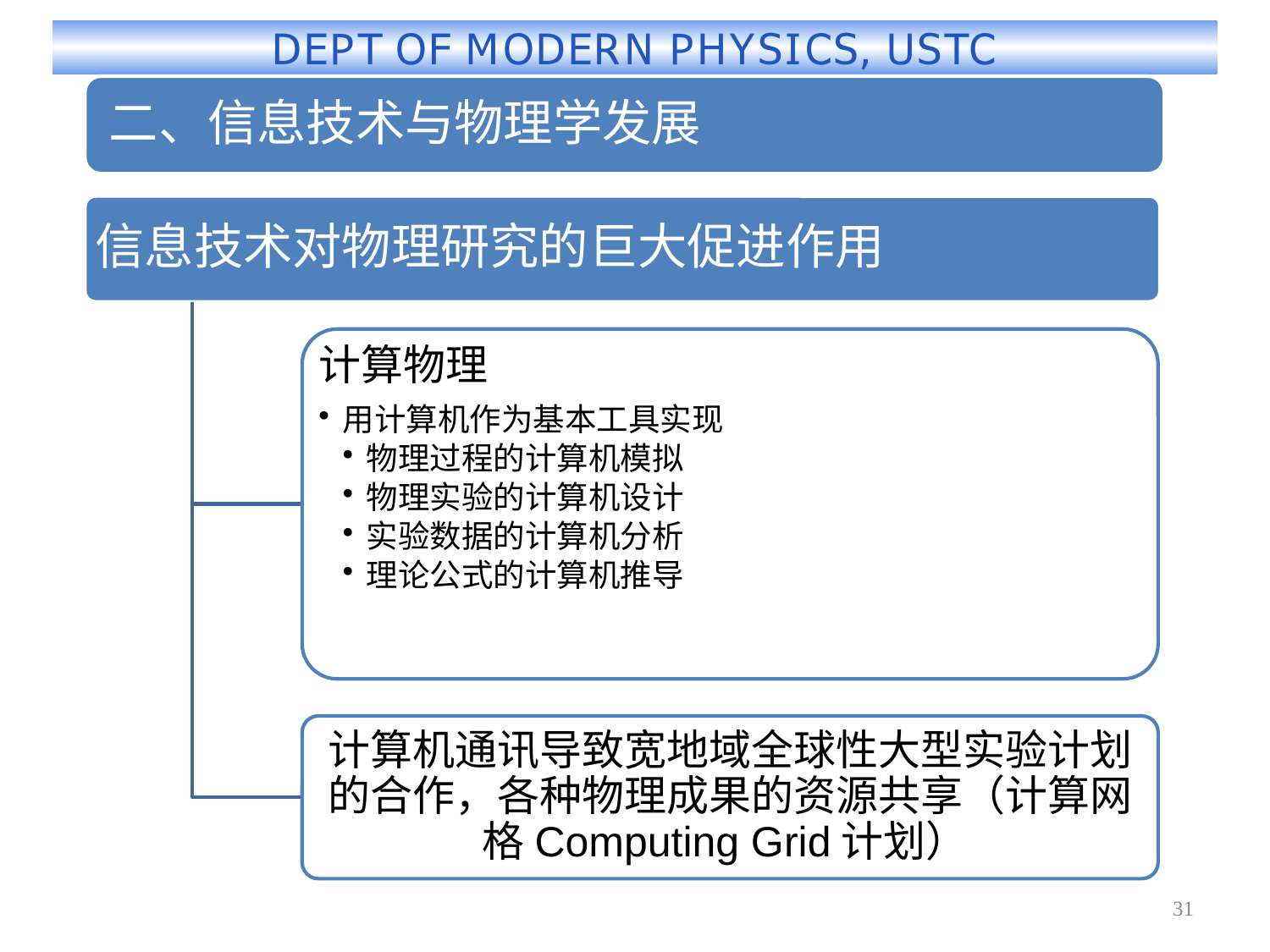

二、信息技术与物理学发展
信息技术对物理研究的巨大促进作用
计算物理
用计算机作为基本工具实现
物理过程的计算机模拟
物理实验的计算机设计
实验数据的计算机分析
理论公式的计算机推导
计算机通讯导致宽地域全球性大型实验计划的合作，各种物理成果的资源共享（计算网格Computing Grid计划）
31